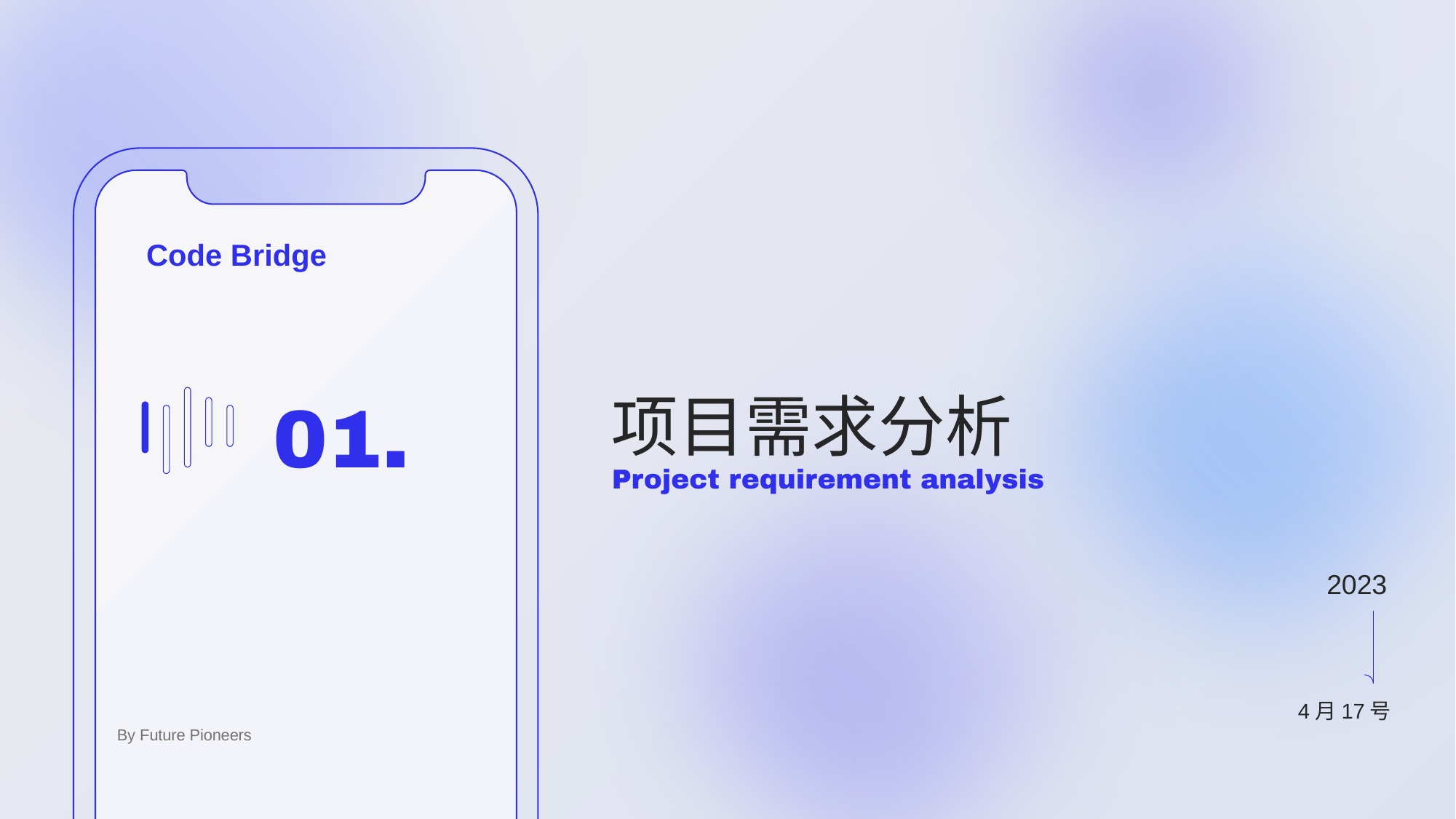

Code Bridge

项目需求分析
Project requirement analysis
01.

2023

4月17号
By Future Pioneers